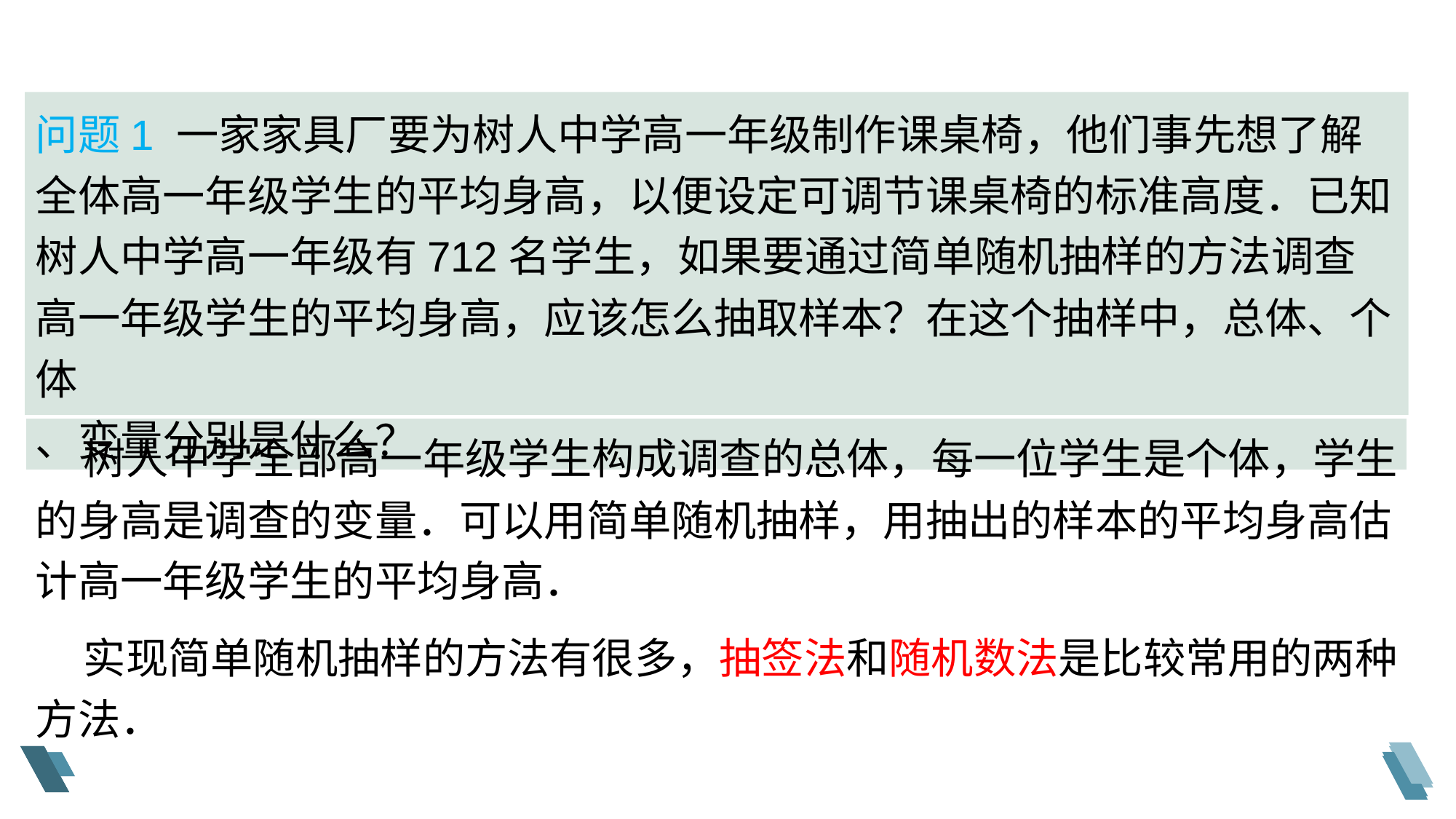

问题1 一家家具厂要为树人中学高一年级制作课桌椅，他们事先想了解全体高一年级学生的平均身高，以便设定可调节课桌椅的标准高度．已知树人中学高一年级有712名学生，如果要通过简单随机抽样的方法调查高一年级学生的平均身高，应该怎么抽取样本？在这个抽样中，总体、个体
、变量分别是什么？
    树人中学全部高一年级学生构成调查的总体，每一位学生是个体，学生的身高是调查的变量．可以用简单随机抽样，用抽出的样本的平均身高估计高一年级学生的平均身高．
    实现简单随机抽样的方法有很多，抽签法和随机数法是比较常用的两种方法．